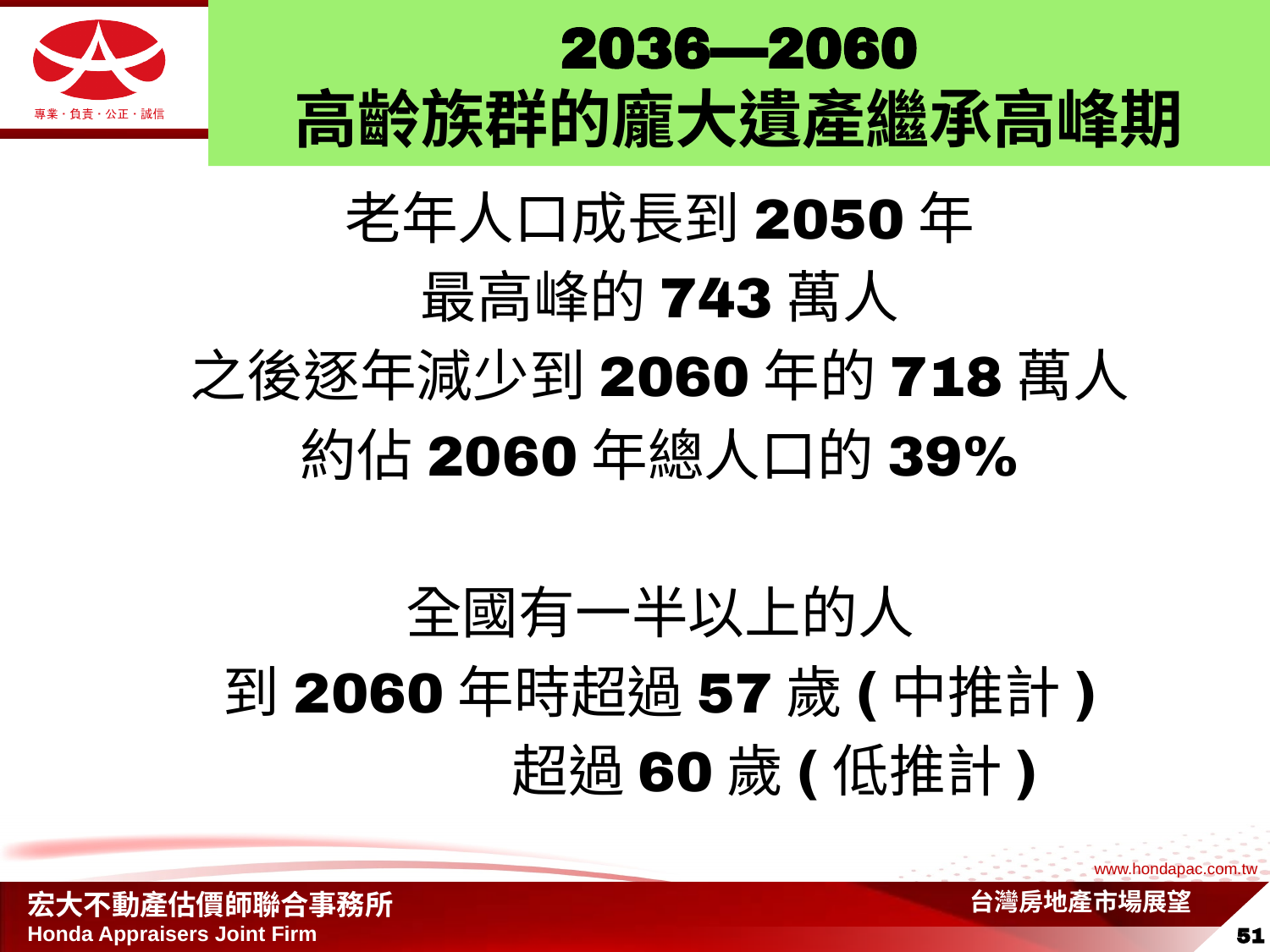

# 2036—2060 高齡族群的龐大遺產繼承高峰期
老年人口成長到2050年
最高峰的743萬人
之後逐年減少到2060年的718萬人
約佔2060年總人口的39%

全國有一半以上的人
到2060年時超過57歲(中推計)
                 超過60歲(低推計)

台灣房地產市場展望
51